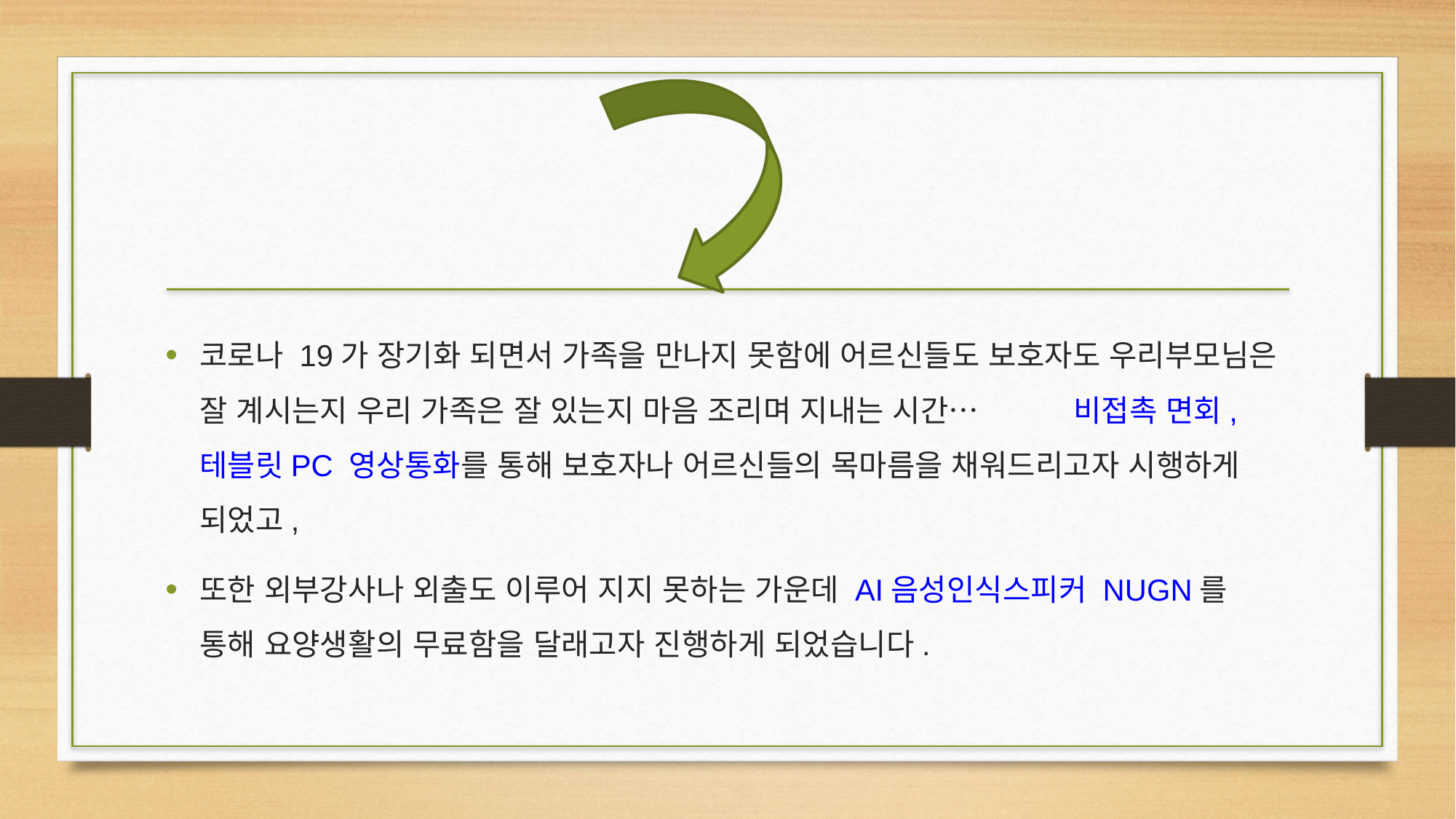

코로나 19가 장기화 되면서 가족을 만나지 못함에 어르신들도 보호자도 우리부모님은 잘 계시는지 우리 가족은 잘 있는지 마음 조리며 지내는 시간…           비접촉 면회,  테블릿PC 영상통화를 통해 보호자나 어르신들의 목마름을 채워드리고자 시행하게 되었고,
또한 외부강사나 외출도 이루어 지지 못하는 가운데 AI음성인식스피커 NUGN를 통해 요양생활의 무료함을 달래고자 진행하게 되었습니다.